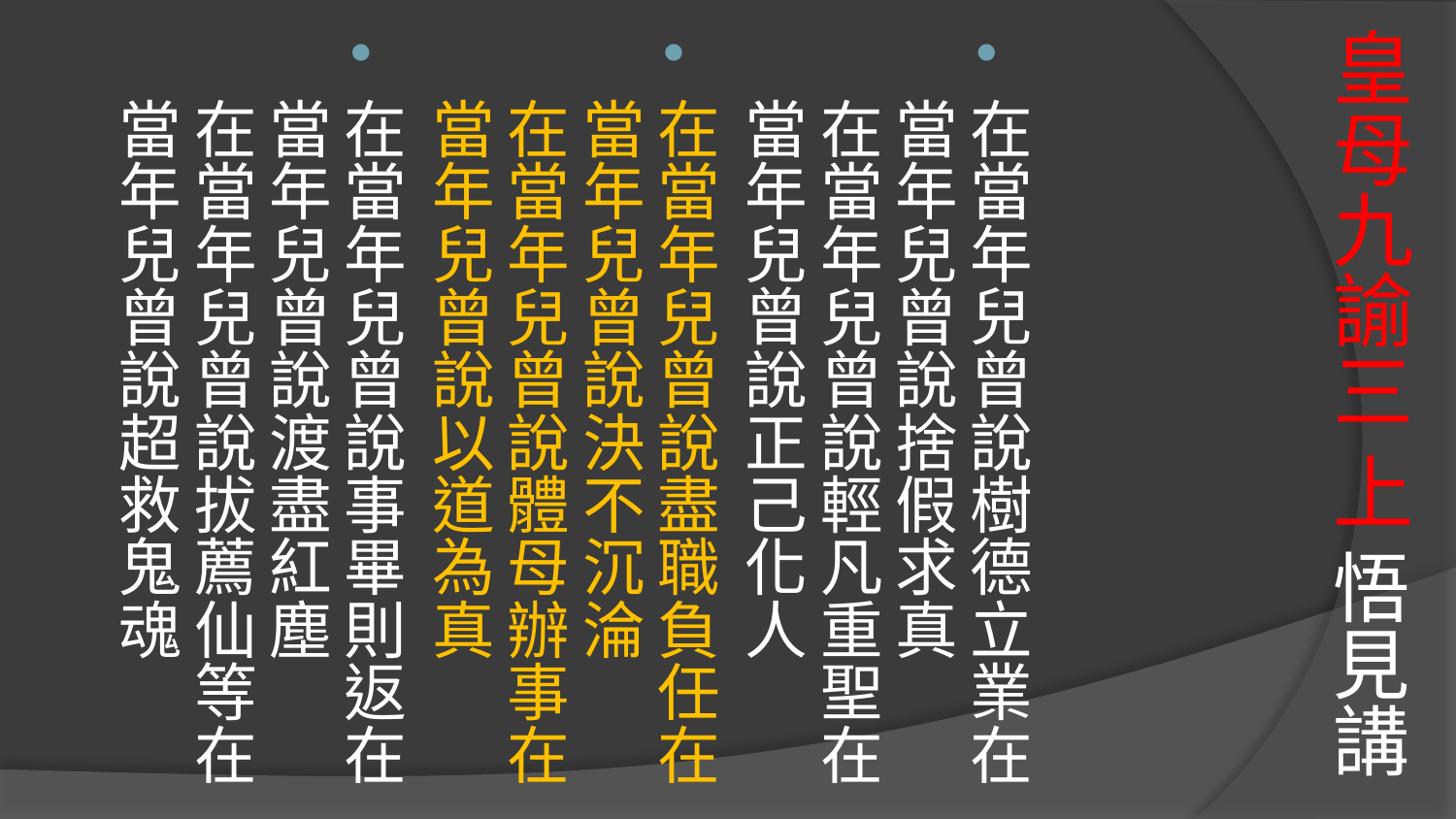

# 皇母九諭三 上 悟見講
在當年兒曾說樹德立業在當年兒曾說捨假求真
在當年兒曾說輕凡重聖在當年兒曾說正己化人
在當年兒曾說盡職負任在當年兒曾說決不沉淪
在當年兒曾說體母辦事在當年兒曾說以道為真
在當年兒曾說事畢則返在當年兒曾說渡盡紅塵
在當年兒曾說拔薦仙等在當年兒曾說超救鬼魂